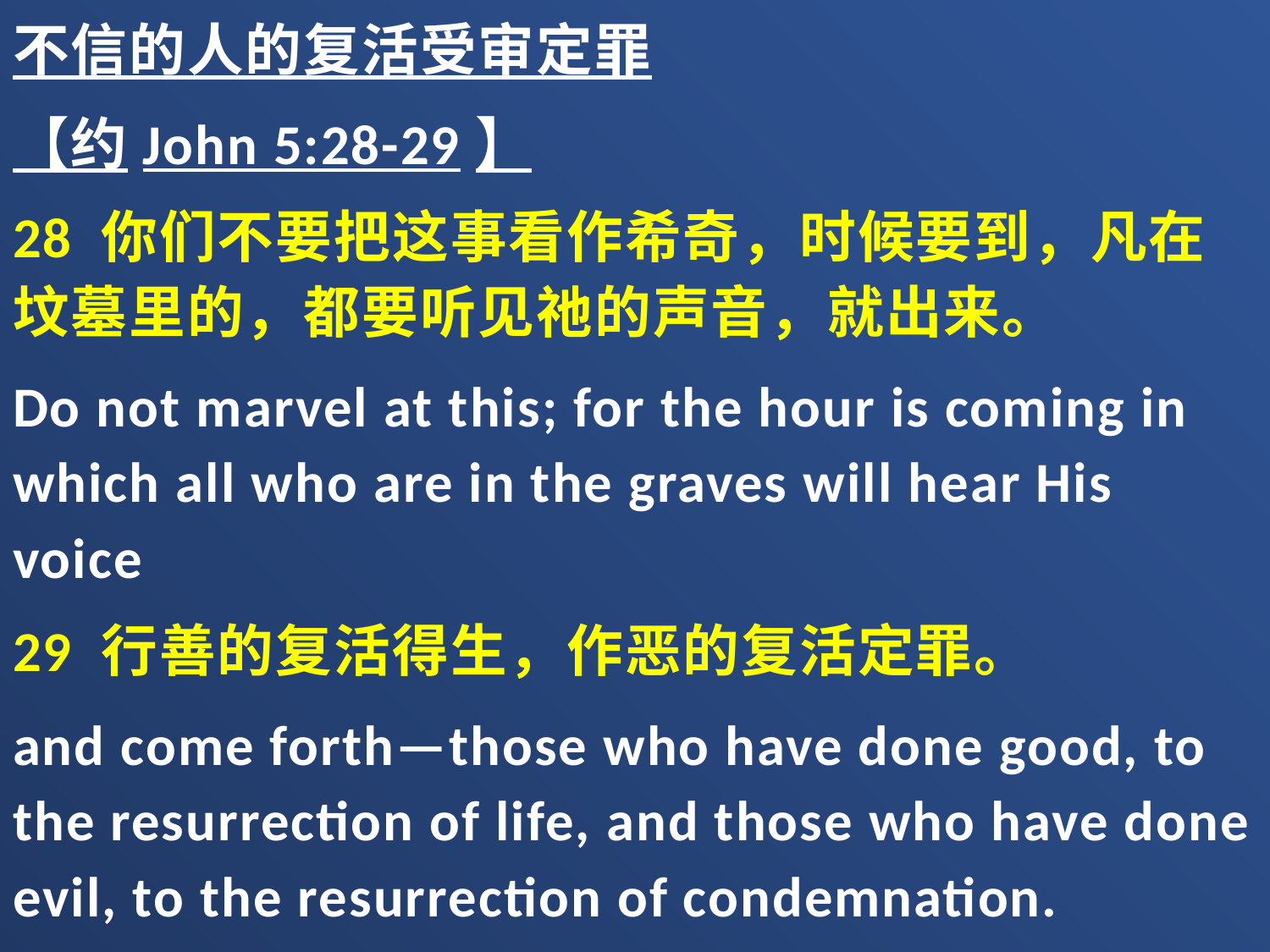

不信的人的复活受审定罪
【约John 5:28-29】
28 你们不要把这事看作希奇，时候要到，凡在坟墓里的，都要听见祂的声音，就出来。
Do not marvel at this; for the hour is coming in which all who are in the graves will hear His voice
29 行善的复活得生，作恶的复活定罪。
and come forth—those who have done good, to the resurrection of life, and those who have done evil, to the resurrection of condemnation.